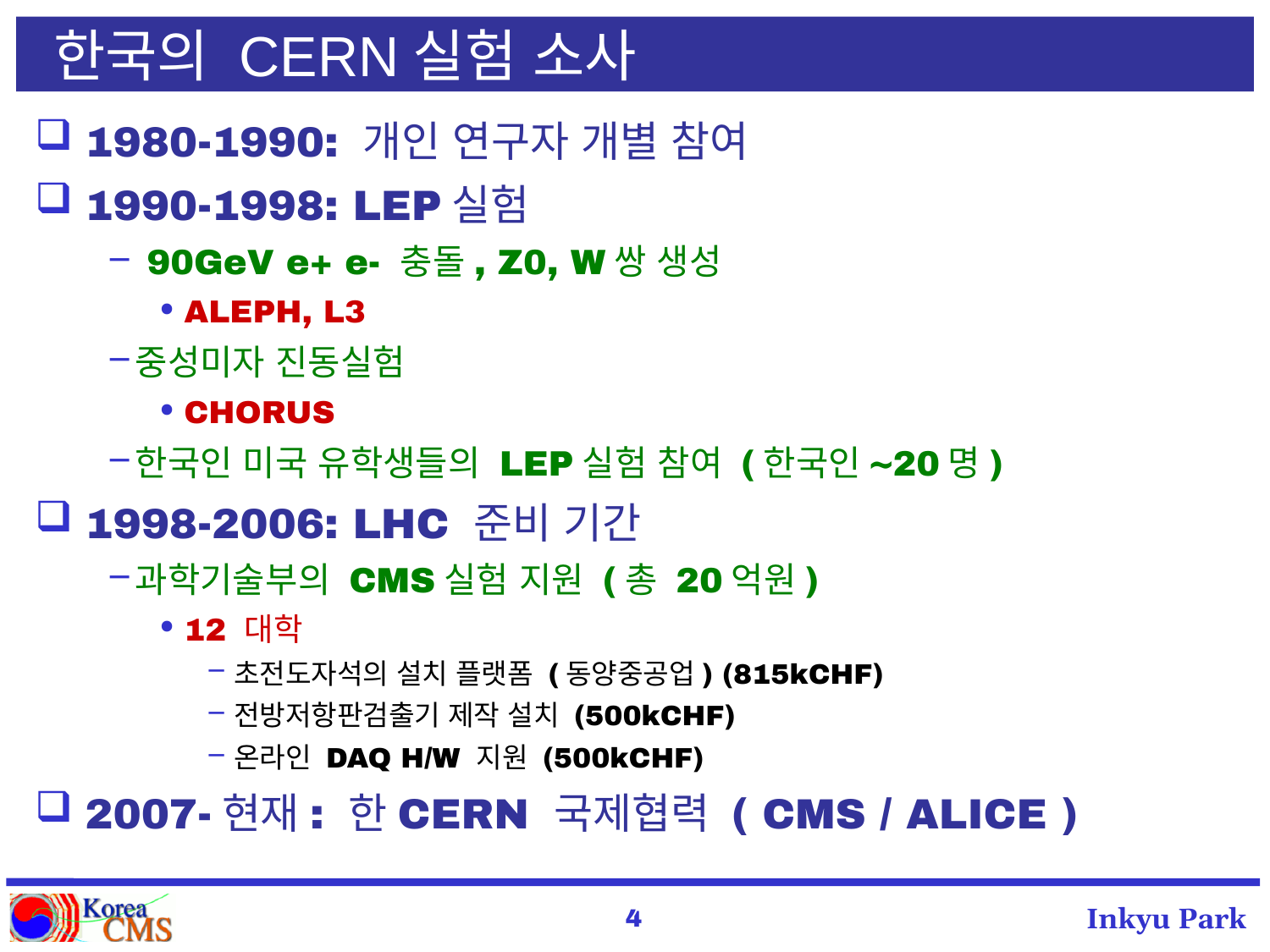

# 한국의 CERN실험 소사
1980-1990: 개인 연구자 개별 참여
1990-1998: LEP실험
 90GeV e+ e- 충돌, Z0, W쌍 생성
ALEPH, L3
중성미자 진동실험
CHORUS
한국인 미국 유학생들의 LEP실험 참여 (한국인~20명)
1998-2006: LHC 준비 기간
과학기술부의 CMS실험 지원 (총 20억원)
12 대학
초전도자석의 설치 플랫폼 (동양중공업) (815kCHF)
전방저항판검출기 제작 설치 (500kCHF)
온라인 DAQ H/W 지원 (500kCHF)
2007-현재: 한CERN 국제협력 ( CMS / ALICE )